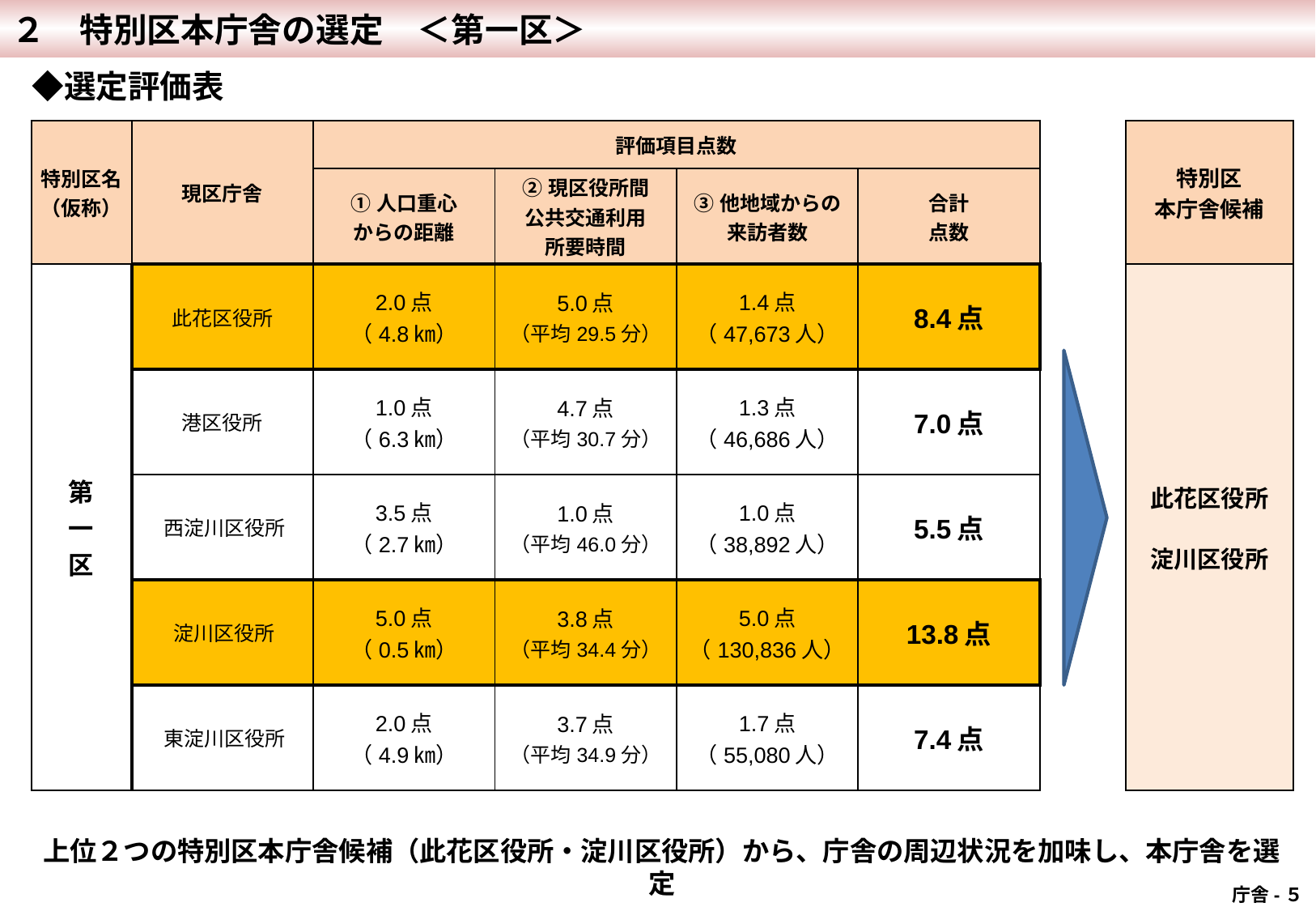

２　特別区本庁舎の選定　＜第一区＞
　◆選定評価表
| 特別区名 （仮称） | 現区庁舎 | 評価項目点数 |  |  |  |  | 特別区 本庁舎候補 |
| --- | --- | --- | --- | --- | --- | --- | --- |
|  |  | ①人口重心 からの距離 | ②現区役所間 公共交通利用 所要時間 | ③他地域からの 来訪者数 | 合計 点数 |  |  |
| 第 一 区 | 此花区役所 | 2.0点 （4.8㎞） | 5.0点 （平均29.5分） | 1.4点 （47,673人） | 8.4点 |  | 此花区役所 淀川区役所 |
|  | 港区役所 | 1.0点 （6.3㎞） | 4.7点 （平均30.7分） | 1.3点 （46,686人） | 7.0点 |  |  |
|  | 西淀川区役所 | 3.5点 （2.7㎞） | 1.0点 （平均46.0分） | 1.0点 （38,892人） | 5.5点 |  |  |
|  | 淀川区役所 | 5.0点 （0.5㎞） | 3.8点 （平均34.4分） | 5.0点 （130,836人） | 13.8点 |  |  |
|  | 東淀川区役所 | 2.0点 （4.9㎞） | 3.7点 （平均34.9分） | 1.7点 （55,080人） | 7.4点 |  |  |

上位２つの特別区本庁舎候補（此花区役所・淀川区役所）から、庁舎の周辺状況を加味し、本庁舎を選定
 庁舎-５